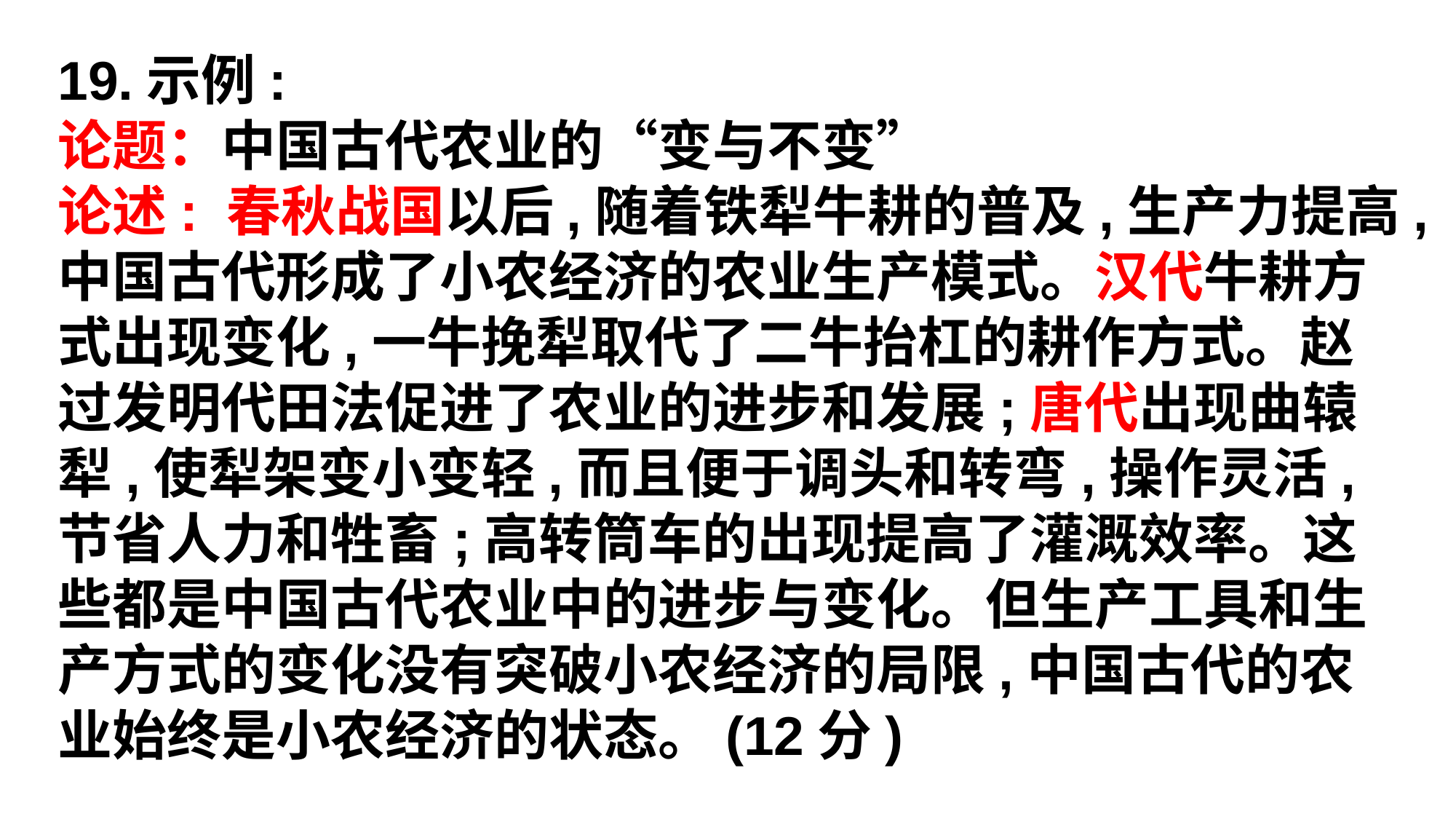

19.示例:
论题：中国古代农业的“变与不变”
论述: 春秋战国以后,随着铁犁牛耕的普及,生产力提高,中国古代形成了小农经济的农业生产模式。汉代牛耕方式出现变化,一牛挽犁取代了二牛抬杠的耕作方式。赵过发明代田法促进了农业的进步和发展;唐代出现曲辕犁,使犁架变小变轻,而且便于调头和转弯,操作灵活,节省人力和牲畜;高转筒车的出现提高了灌溉效率。这些都是中国古代农业中的进步与变化。但生产工具和生产方式的变化没有突破小农经济的局限,中国古代的农业始终是小农经济的状态。(12分)